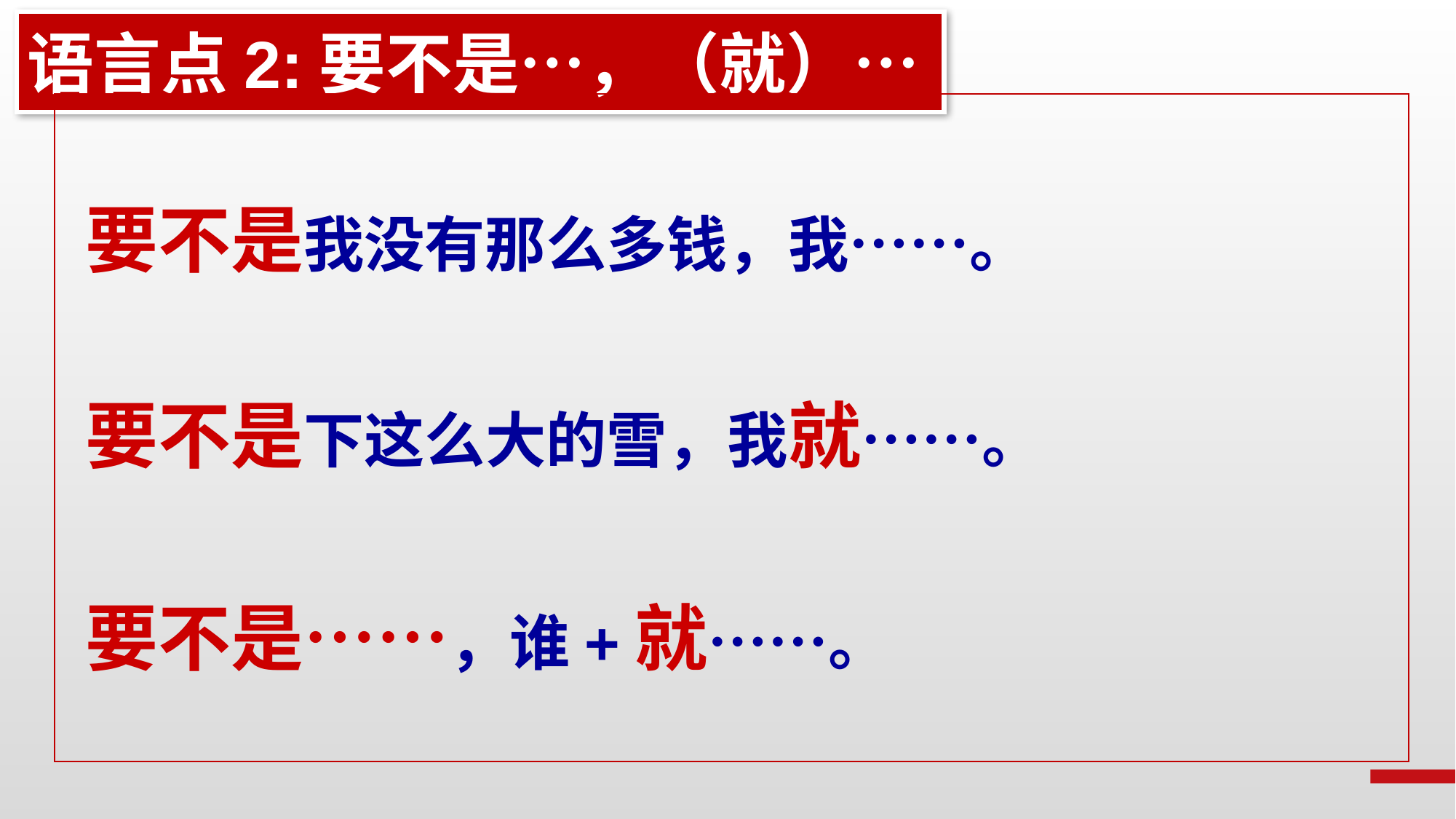

语言点2:要不是…，（就）…

要不是我没有那么多钱，我……。
要不是下这么大的雪，我就……。
要不是……，谁+就……。